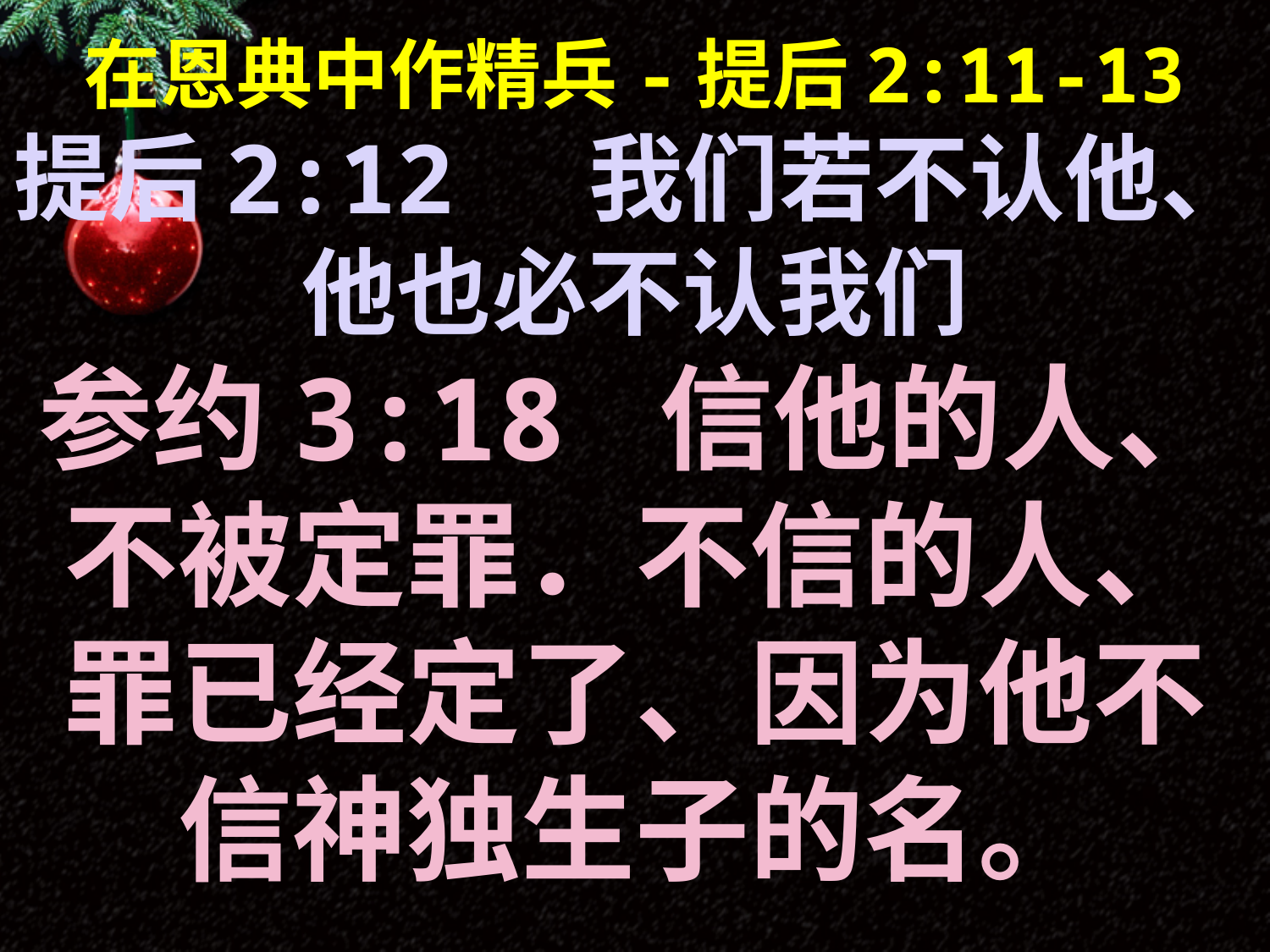

在恩典中作精兵-提后2:11-13
提后2:12  我们若不认他、他也必不认我们
参约3:18 信他的人、不被定罪．不信的人、罪已经定了、因为他不信神独生子的名。